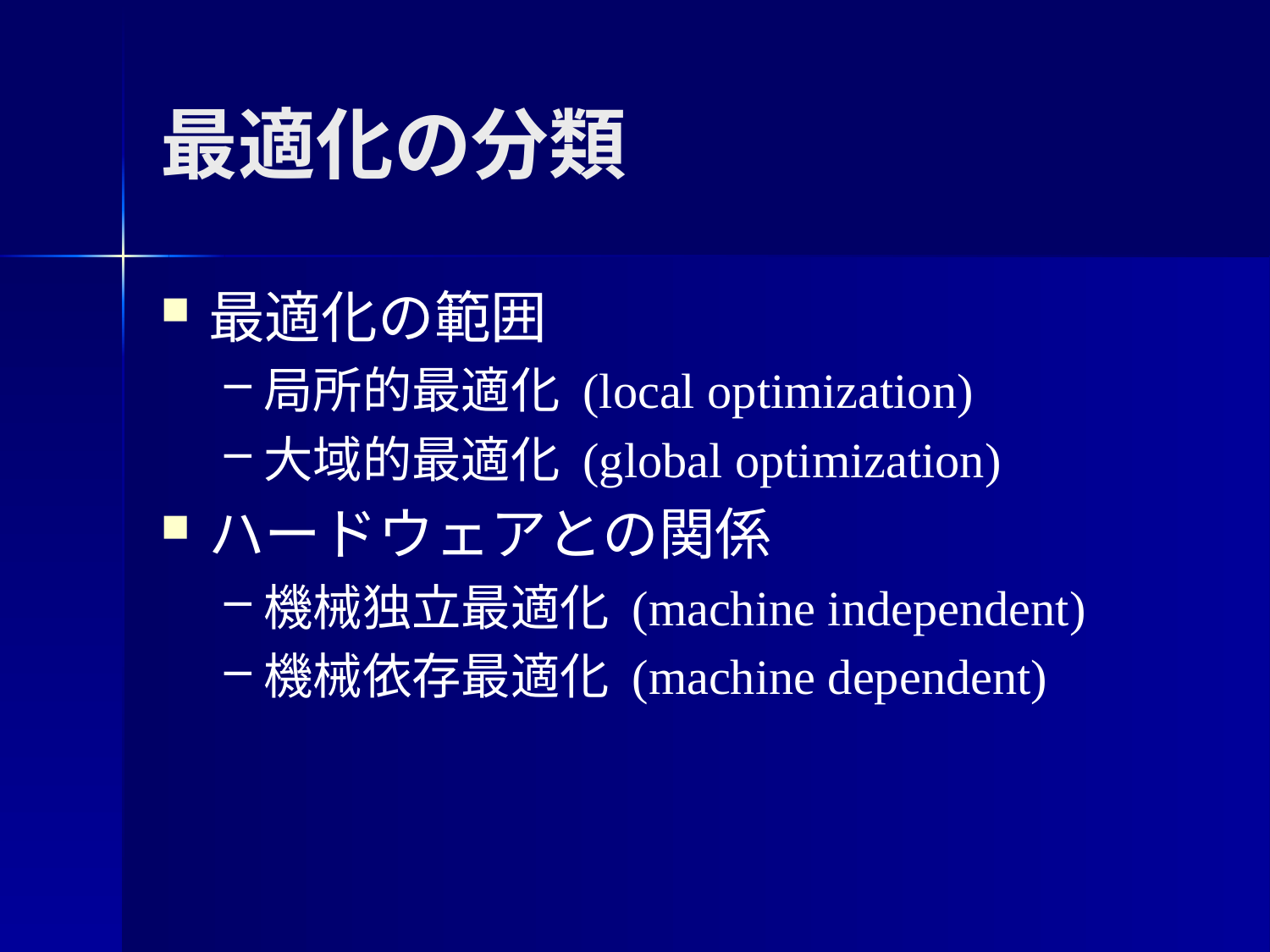

最適化の分類
最適化の範囲
局所的最適化 (local optimization)
大域的最適化 (global optimization)
ハードウェアとの関係
機械独立最適化 (machine independent)
機械依存最適化 (machine dependent)